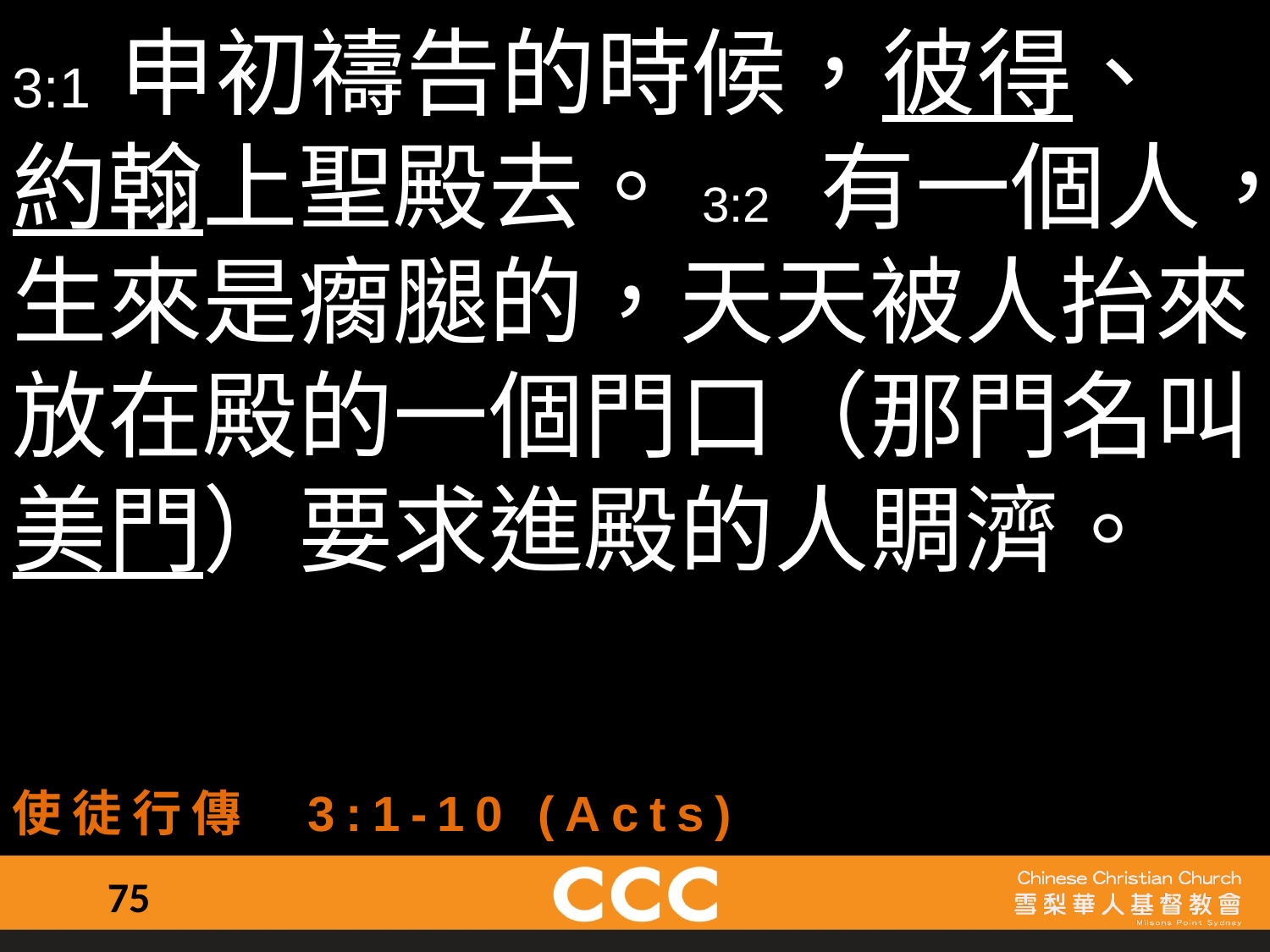

3:1 申初禱告的時候，彼得、約翰上聖殿去。3:2 有一個人，生來是瘸腿的，天天被人抬來，放在殿的一個門口（那門名叫美門）要求進殿的人賙濟。

使徒行傳  3:1-10 (Acts)
75